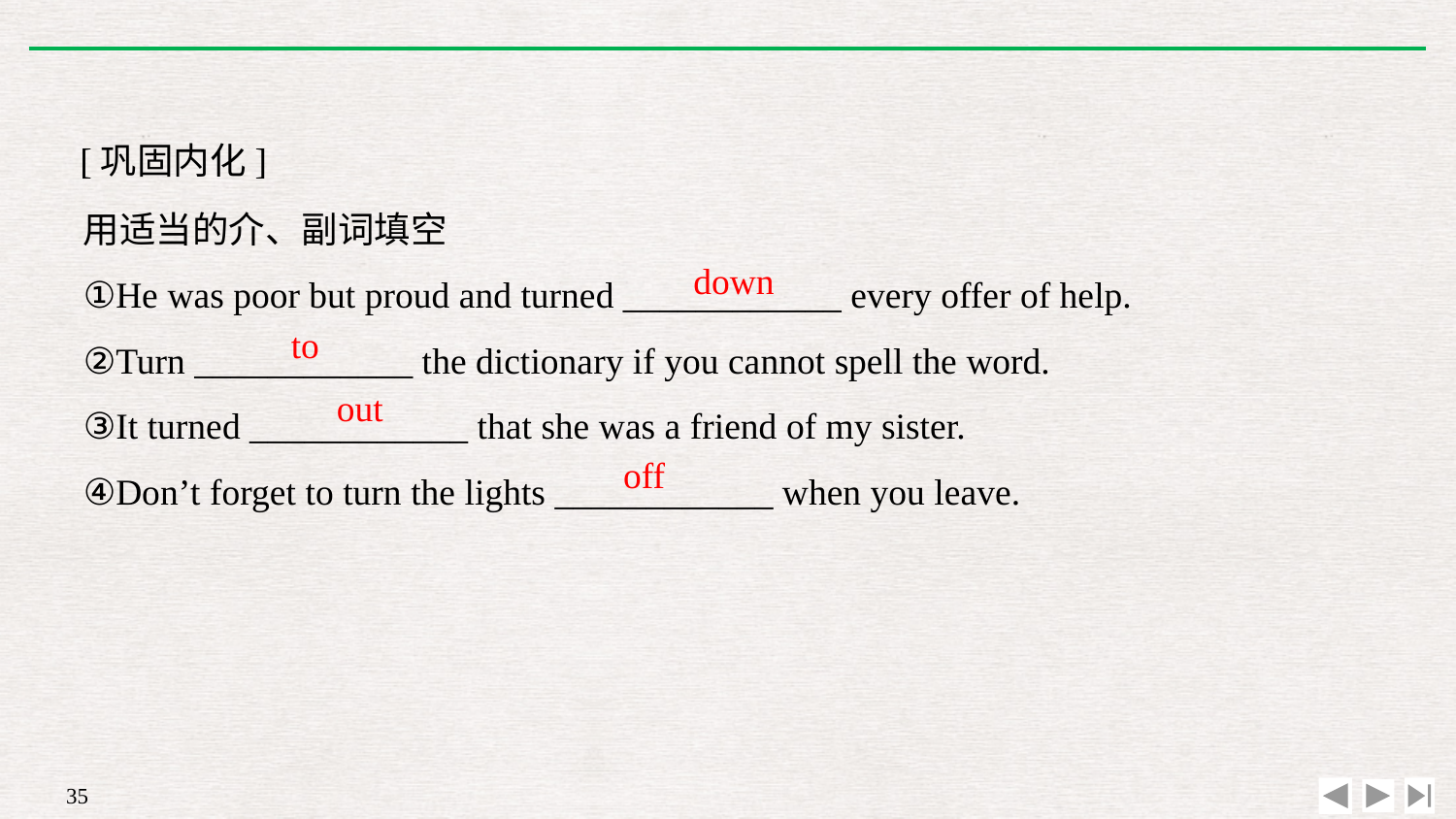

[巩固内化]
用适当的介、副词填空
①He was poor but proud and turned ____________ every offer of help.
②Turn ____________ the dictionary if you cannot spell the word.
③It turned ____________ that she was a friend of my sister.
④Don’t forget to turn the lights ____________ when you leave.
down
to
out
off